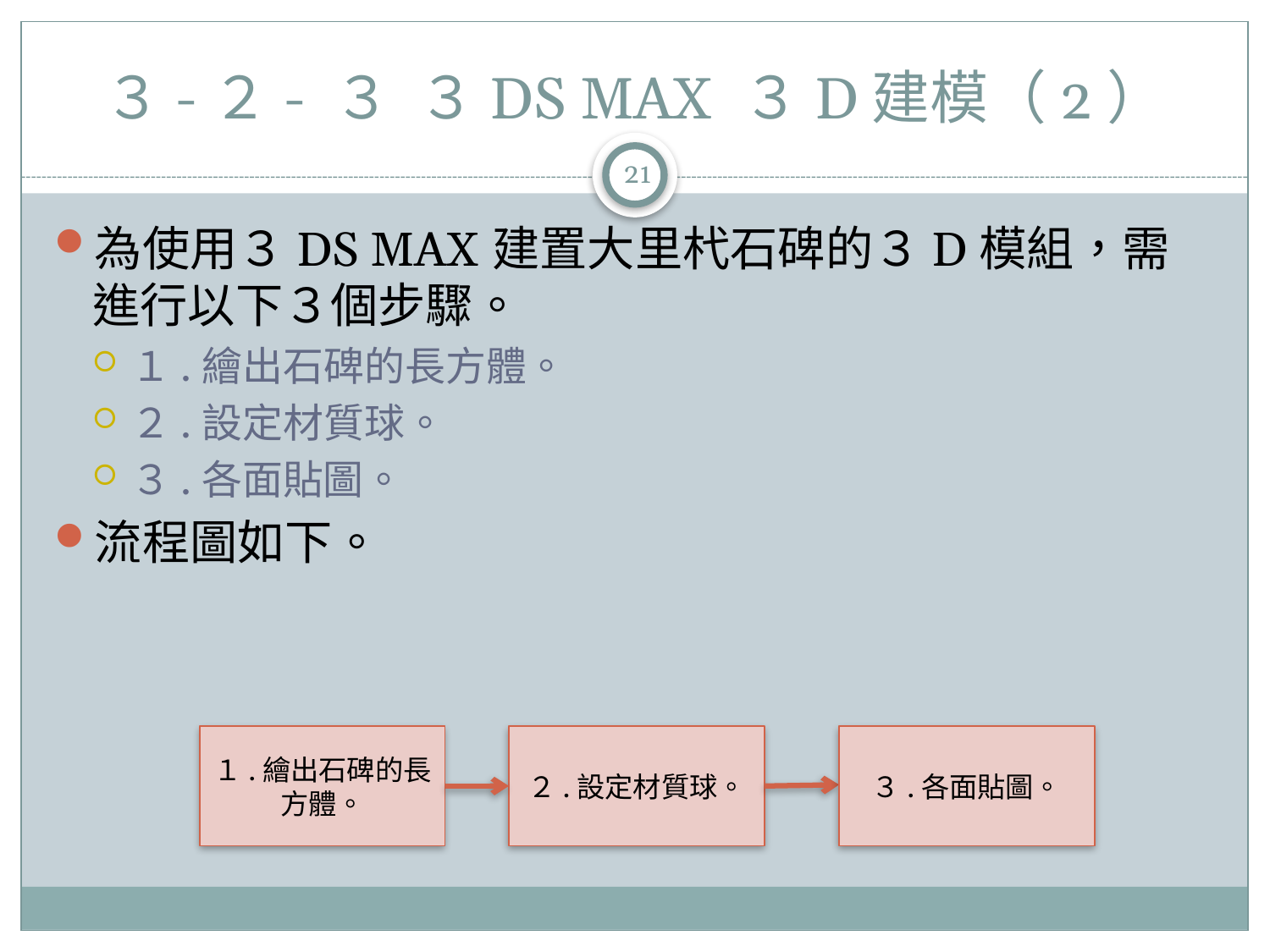

# ３-２- ３  ３DS MAX ３D建模（2）
21
為使用３DS MAX建置大里杙石碑的３D模組，需進行以下３個步驟。
１.繪出石碑的長方體。
２.設定材質球。
３.各面貼圖。
流程圖如下。
１.繪出石碑的長方體。
２.設定材質球。
３.各面貼圖。